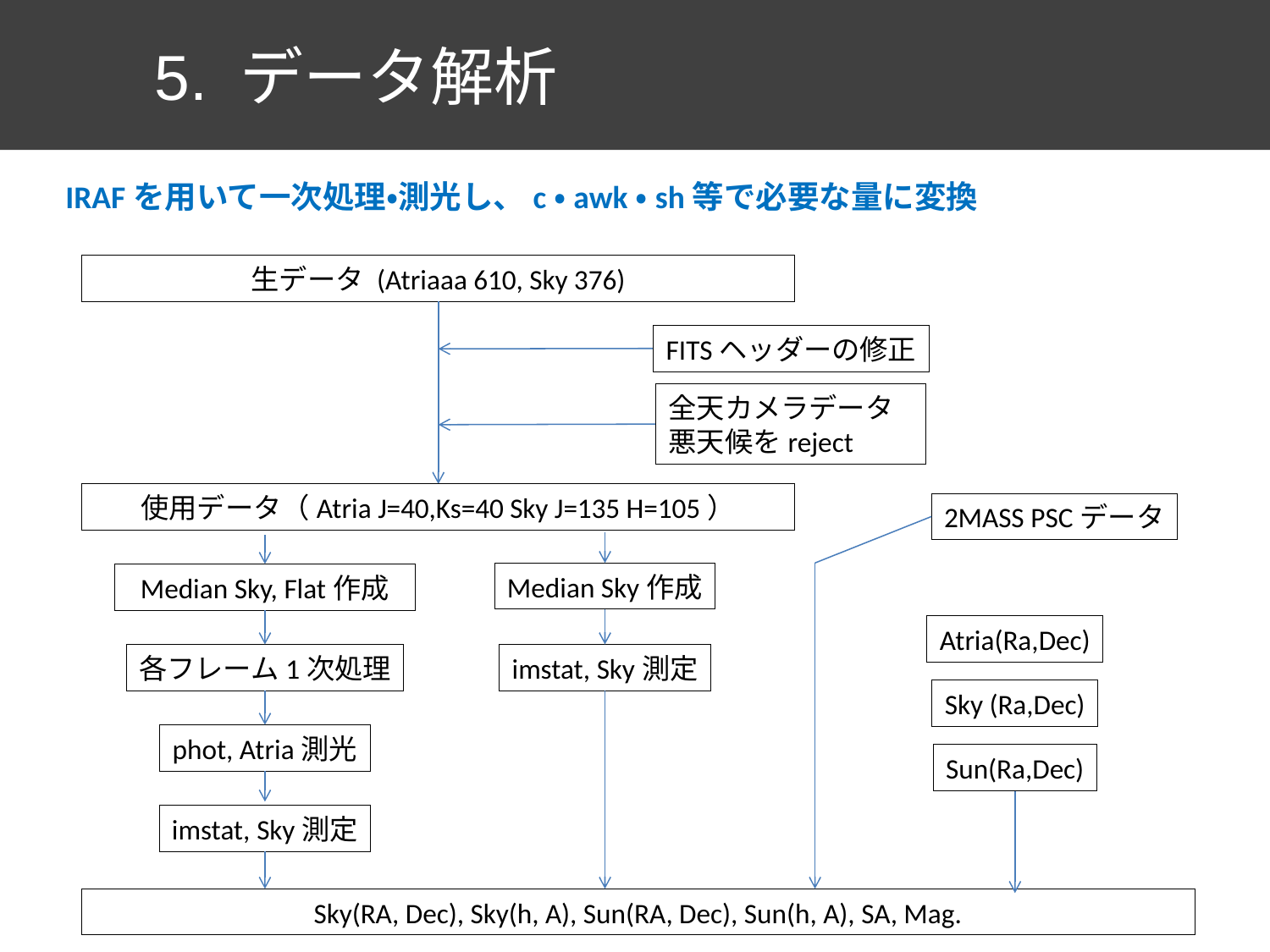

5. データ解析
IRAFを用いて一次処理・測光し、c・awk・sh等で必要な量に変換
生データ (Atriaaa 610, Sky 376)
FITSヘッダーの修正
全天カメラデータ
悪天候をreject
使用データ（Atria J=40,Ks=40 Sky J=135 H=105）
2MASS PSCデータ
Median Sky作成
Median Sky, Flat作成
Atria(Ra,Dec)
各フレーム1次処理
imstat, Sky測定
Sky (Ra,Dec)
phot, Atria測光
Sun(Ra,Dec)
imstat, Sky測定
Sky(RA, Dec), Sky(h, A), Sun(RA, Dec), Sun(h, A), SA, Mag.